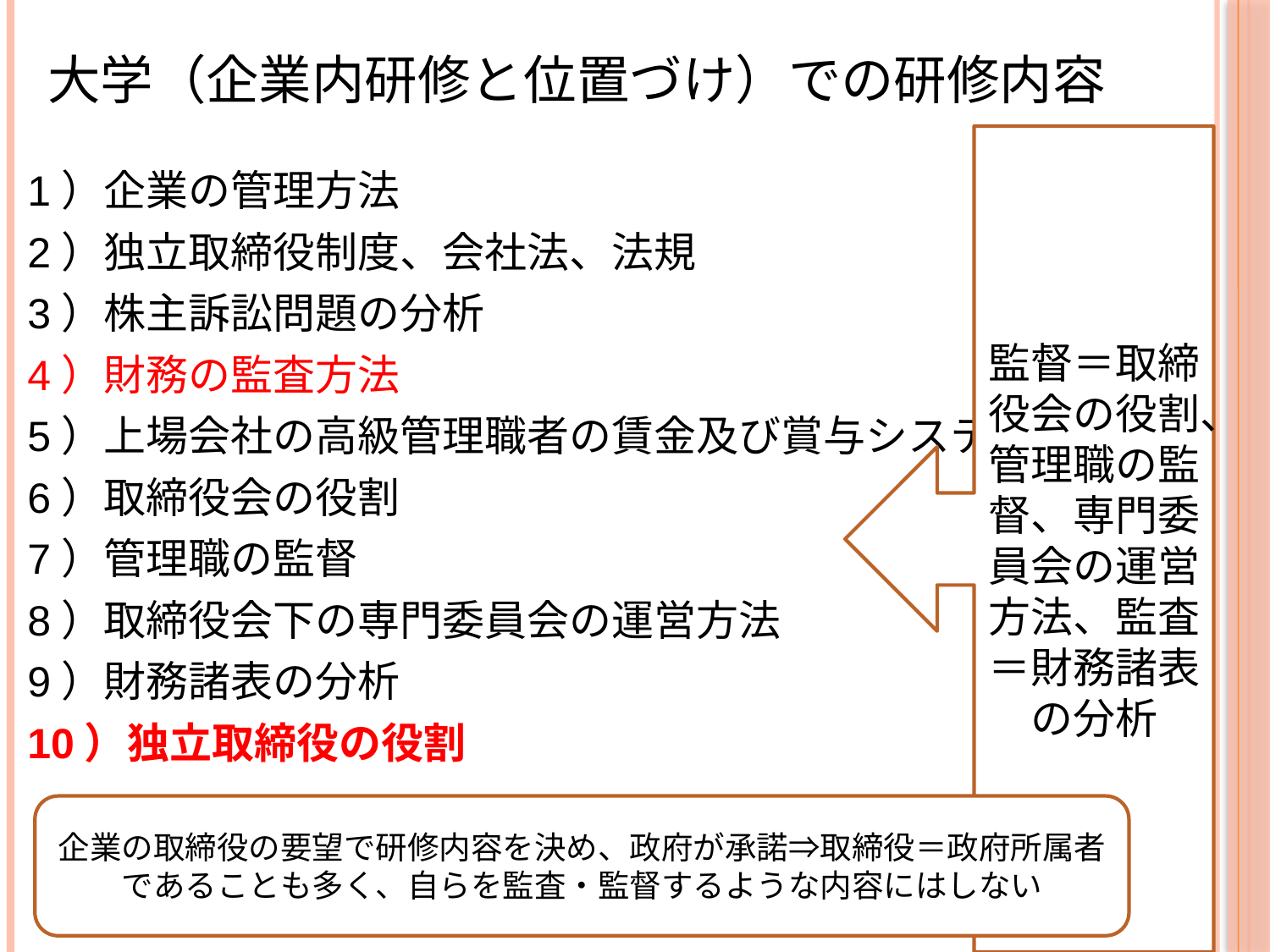

# 大学（企業内研修と位置づけ）での研修内容

1）企業の管理方法
2）独立取締役制度、会社法、法規
3）株主訴訟問題の分析
4）財務の監査方法
5）上場会社の高級管理職者の賃金及び賞与システム
6）取締役会の役割
7）管理職の監督
8）取締役会下の専門委員会の運営方法
9）財務諸表の分析
10）独立取締役の役割

監督＝取締役会の役割、管理職の監督、専門委員会の運営方法、監査＝財務諸表の分析
企業の取締役の要望で研修内容を決め、政府が承諾⇒取締役＝政府所属者であることも多く、自らを監査・監督するような内容にはしない
44